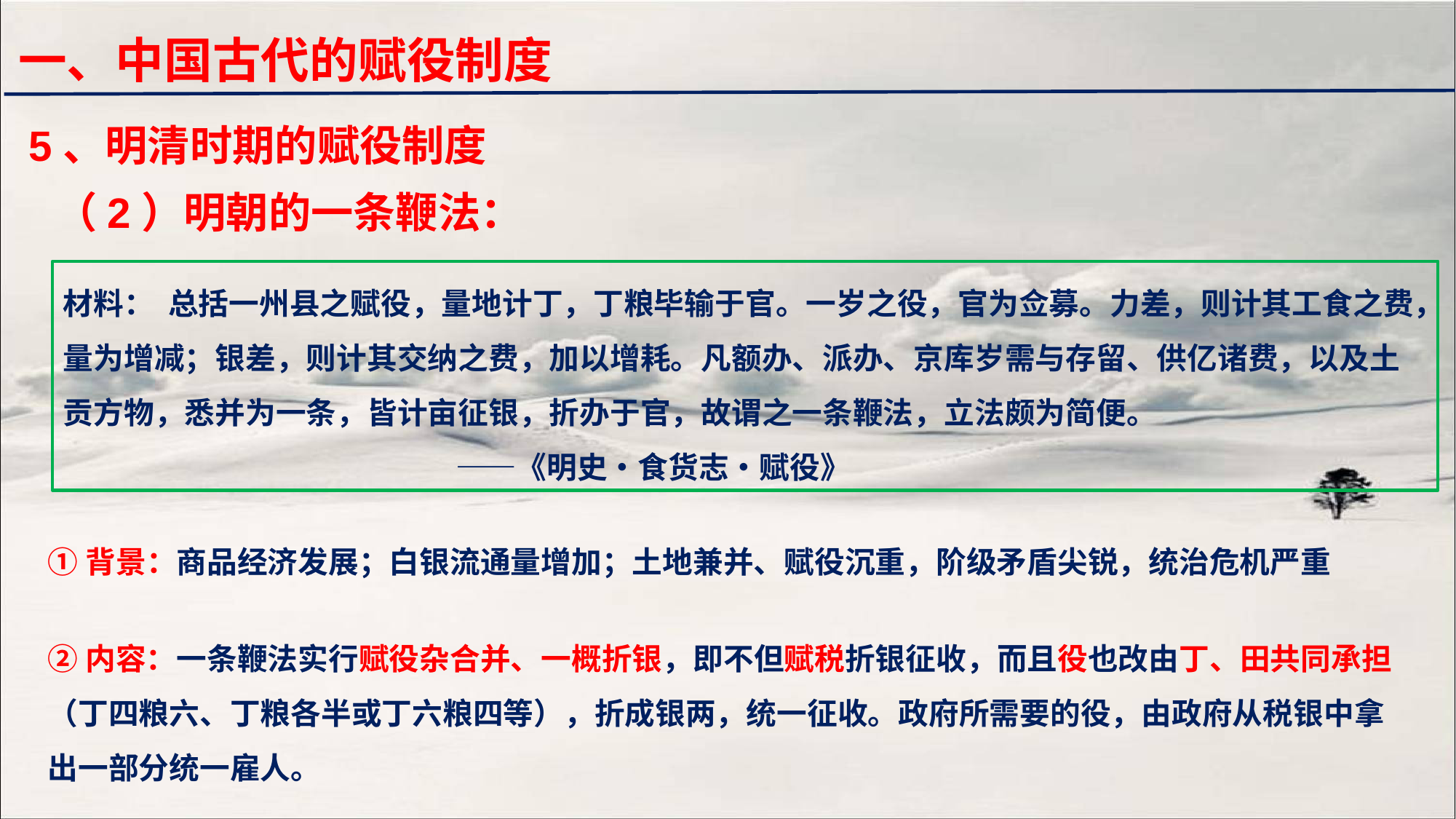

一、中国古代的赋役制度
5、明清时期的赋役制度
（2）明朝的一条鞭法：
材料：  总括一州县之赋役，量地计丁，丁粮毕输于官。一岁之役，官为佥募。力差，则计其工食之费，量为增减；银差，则计其交纳之费，加以增耗。凡额办、派办、京库岁需与存留、供亿诸费，以及土贡方物，悉并为一条，皆计亩征银，折办于官，故谓之一条鞭法，立法颇为简便。
　　                                                ――《明史・食货志・赋役》
①背景：商品经济发展；白银流通量增加；土地兼并、赋役沉重，阶级矛盾尖锐，统治危机严重
②内容：一条鞭法实行赋役杂合并、一概折银，即不但赋税折银征收，而且役也改由丁、田共同承担（丁四粮六、丁粮各半或丁六粮四等），折成银两，统一征收。政府所需要的役，由政府从税银中拿出一部分统一雇人。